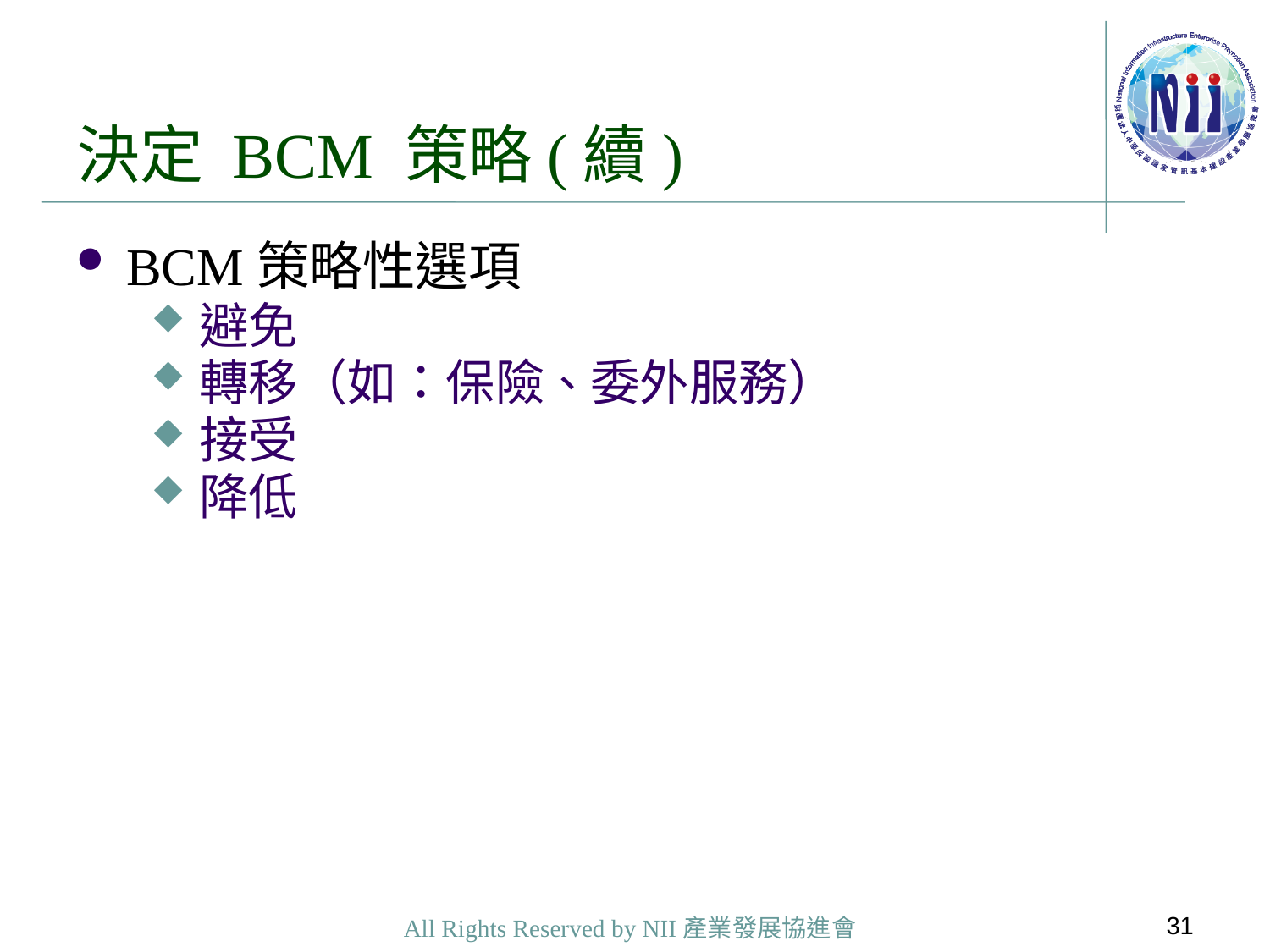

# 決定 BCM 策略(續)
BCM策略性選項
避免
轉移（如：保險、委外服務）
接受
降低
31
All Rights Reserved by NII產業發展協進會